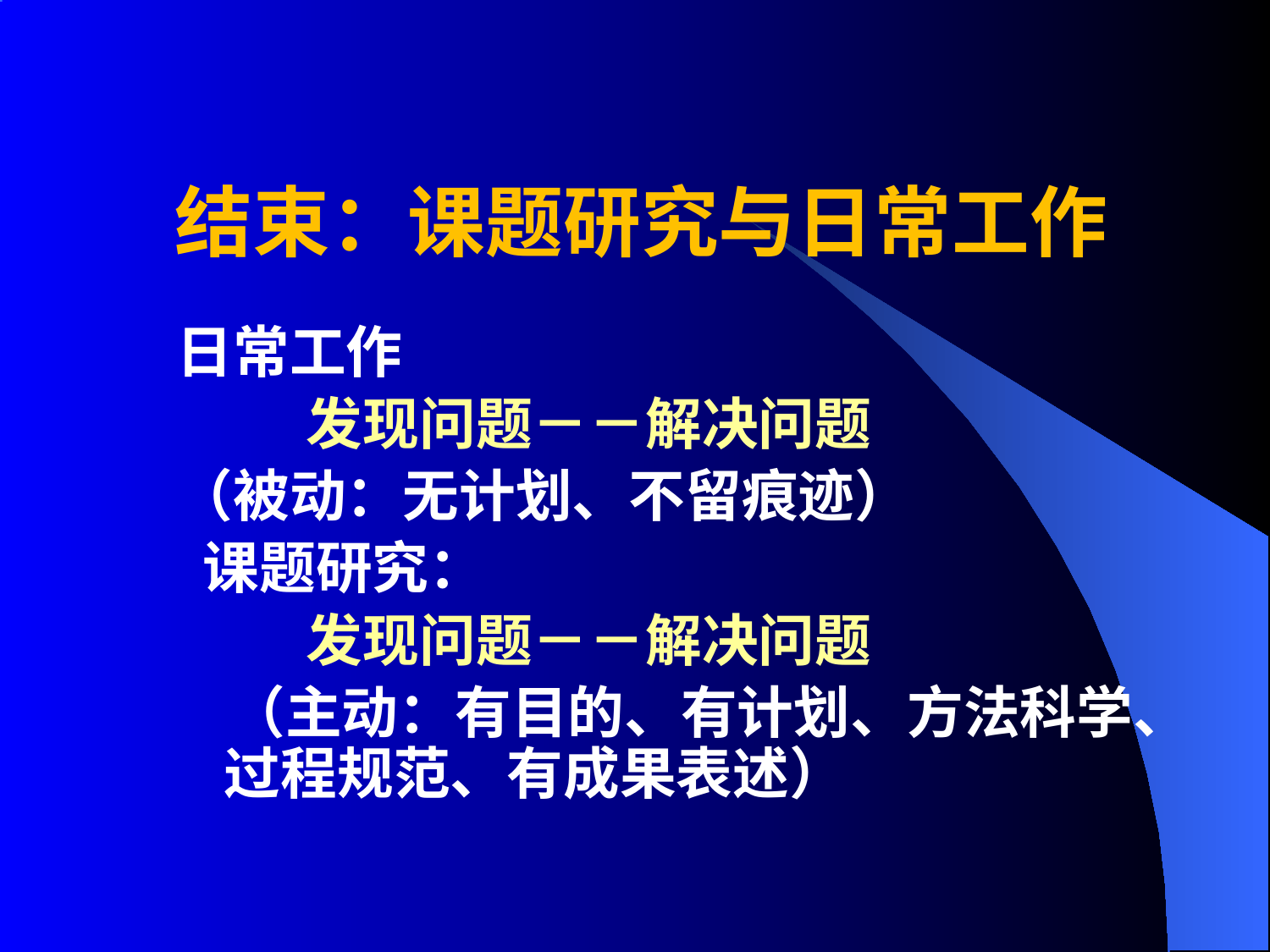

结束：课题研究与日常工作

日常工作
         发现问题－－解决问题
（被动：无计划、不留痕迹）
 课题研究：
         发现问题－－解决问题
   （主动：有目的、有计划、方法科学、过程规范、有成果表述）